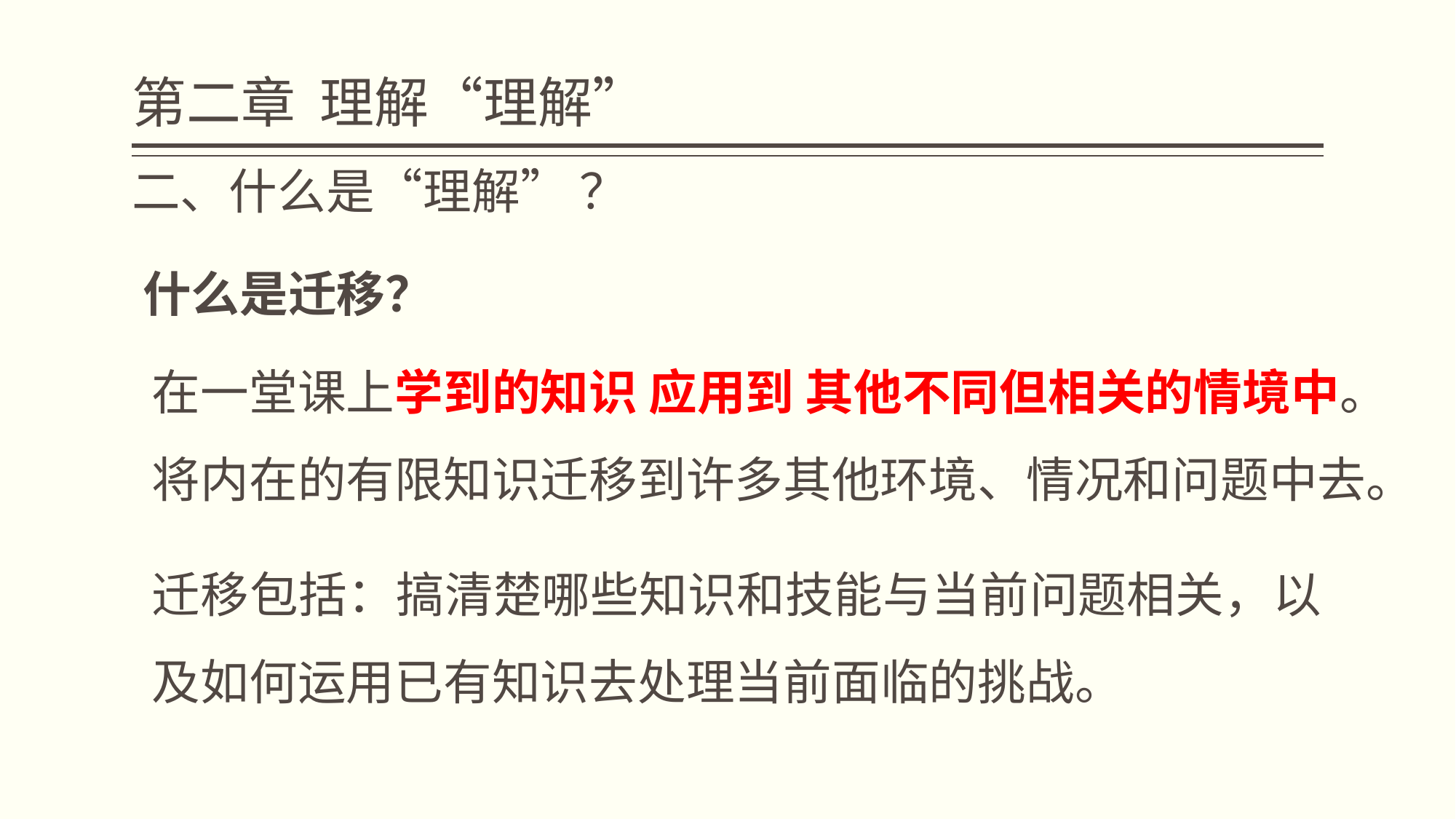

# 第二章  理解“理解”
二、什么是“理解” ？
什么是迁移？
在一堂课上学到的知识 应用到 其他不同但相关的情境中。
将内在的有限知识迁移到许多其他环境、情况和问题中去。
迁移包括：搞清楚哪些知识和技能与当前问题相关，以及如何运用已有知识去处理当前面临的挑战。